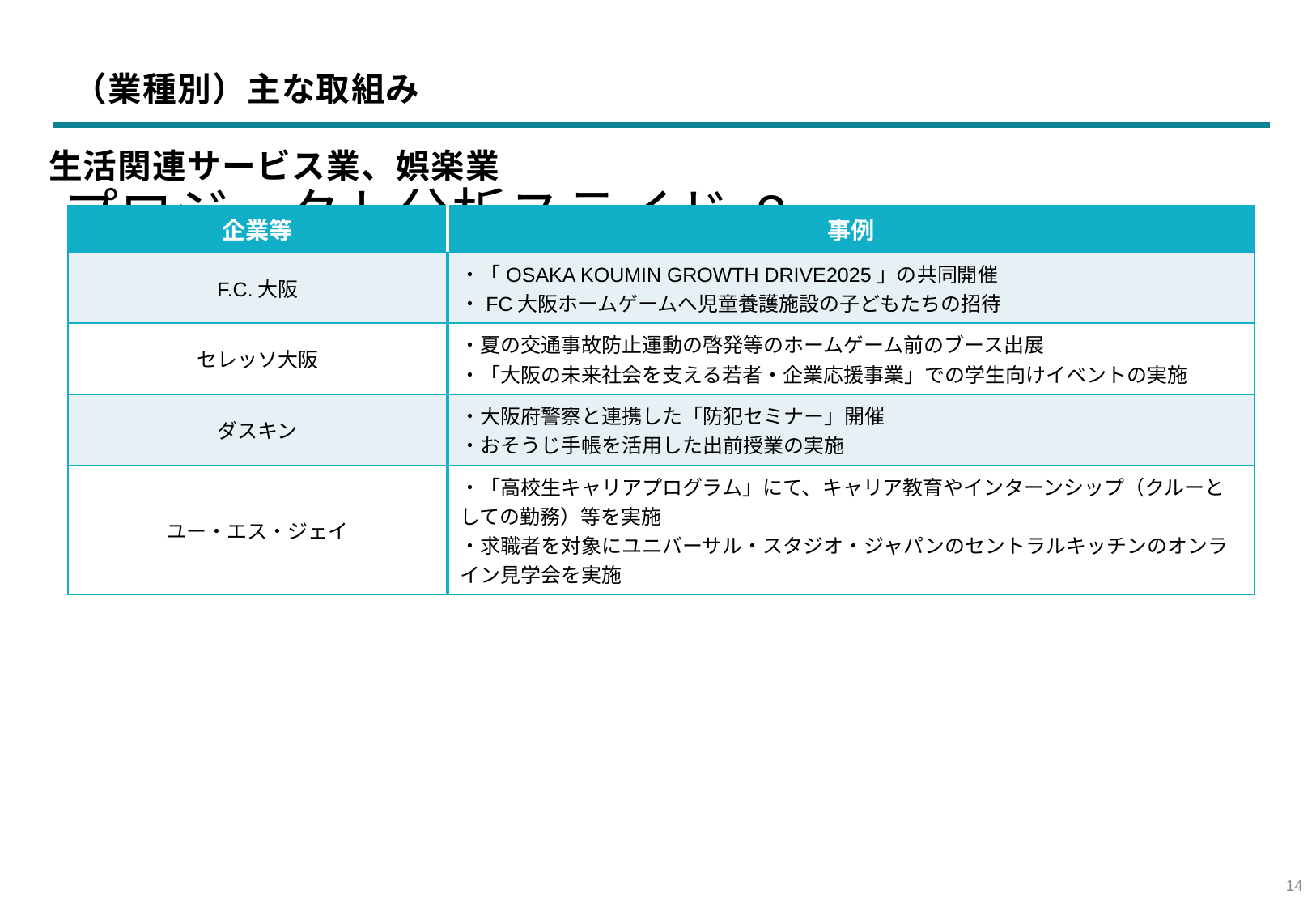

（業種別）主な取組み
生活関連サービス業、娯楽業
プロジェクト分析スライド 3
| 企業等 | 事例 |
| --- | --- |
| F.C.大阪 | ・「OSAKA KOUMIN GROWTH DRIVE2025」の共同開催 ・FC大阪ホームゲームへ児童養護施設の子どもたちの招待 |
| セレッソ大阪 | ・夏の交通事故防止運動の啓発等のホームゲーム前のブース出展 ・「大阪の未来社会を支える若者・企業応援事業」での学生向けイベントの実施 |
| ダスキン | ・大阪府警察と連携した「防犯セミナー」開催 ・おそうじ手帳を活用した出前授業の実施 |
| ユー・エス・ジェイ | ・「高校生キャリアプログラム」にて、キャリア教育やインターンシップ（クルーとしての勤務）等を実施 ・求職者を対象にユニバーサル・スタジオ・ジャパンのセントラルキッチンのオンライン見学会を実施 |
14